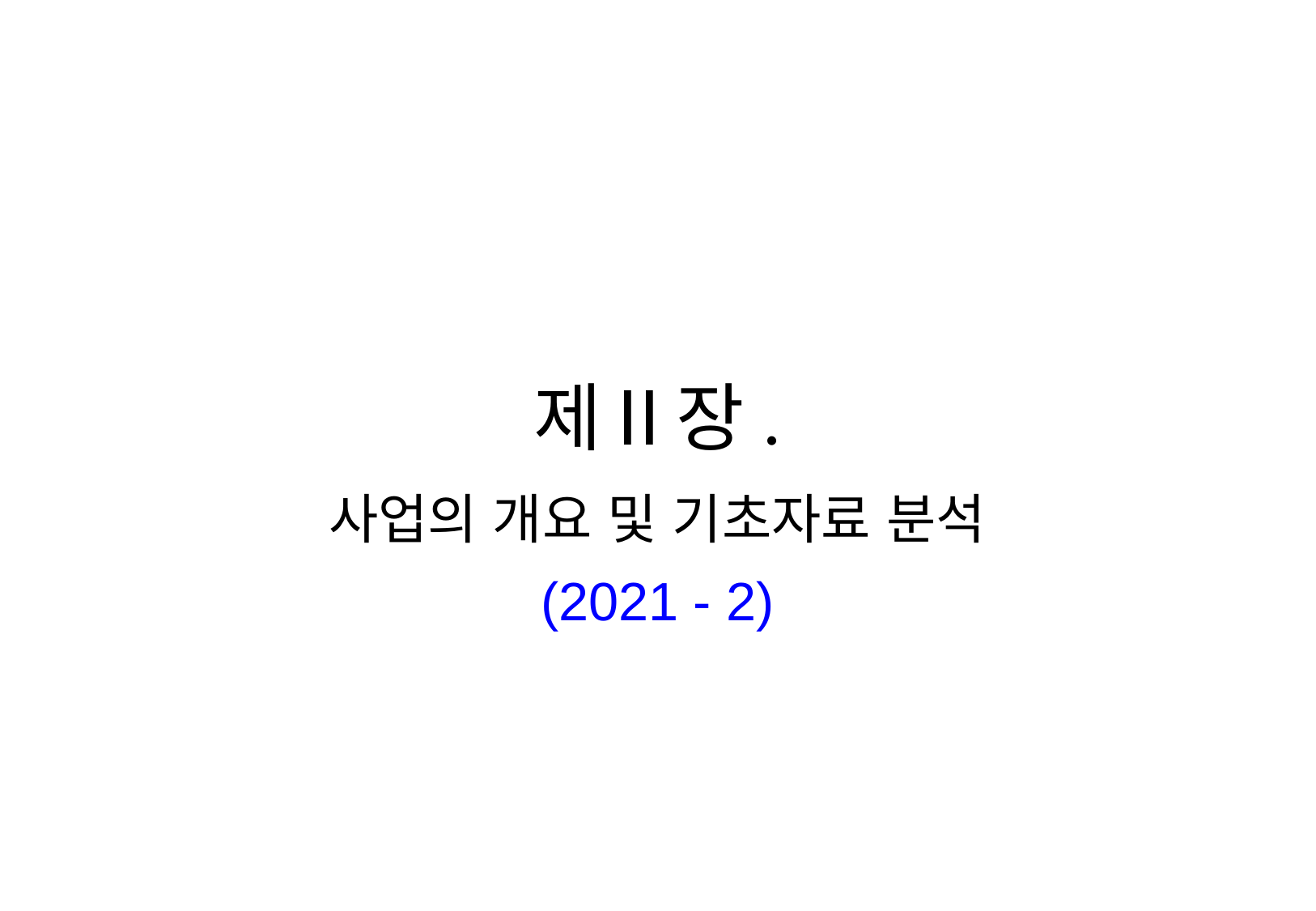

# 제Ⅱ장.
사업의 개요 및 기초자료 분석
(2021 - 2)